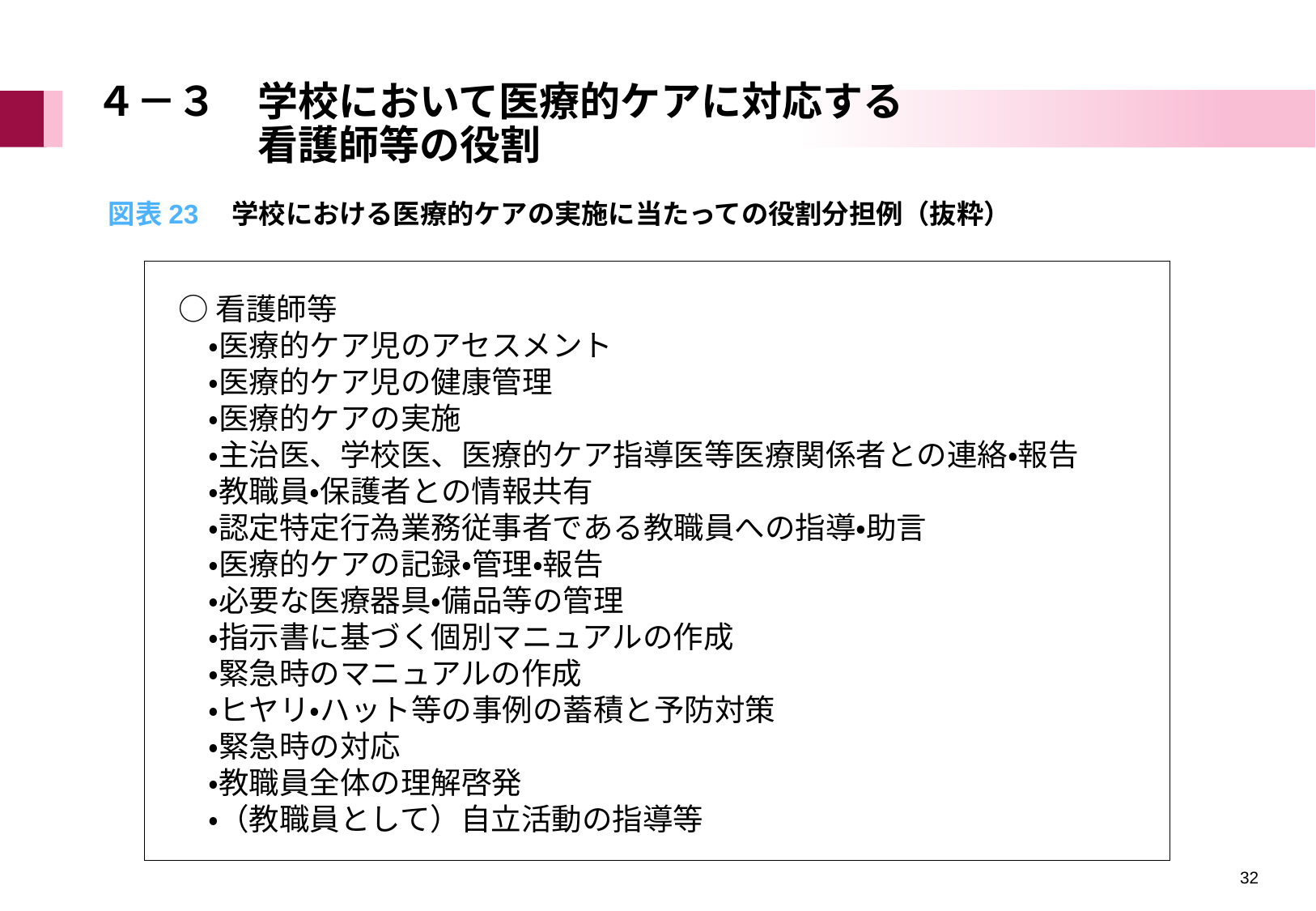

# ４－３　学校において医療的ケアに対応する 　　　　看護師等の役割
図表23　学校における医療的ケアの実施に当たっての役割分担例（抜粋）
○看護師等
　・医療的ケア児のアセスメント
　・医療的ケア児の健康管理
　・医療的ケアの実施
　・主治医、学校医、医療的ケア指導医等医療関係者との連絡・報告
　・教職員・保護者との情報共有
　・認定特定行為業務従事者である教職員への指導・助言
　・医療的ケアの記録・管理・報告
　・必要な医療器具・備品等の管理
　・指示書に基づく個別マニュアルの作成
　・緊急時のマニュアルの作成
　・ヒヤリ・ハット等の事例の蓄積と予防対策
　・緊急時の対応
　・教職員全体の理解啓発
　・（教職員として）自立活動の指導等
32